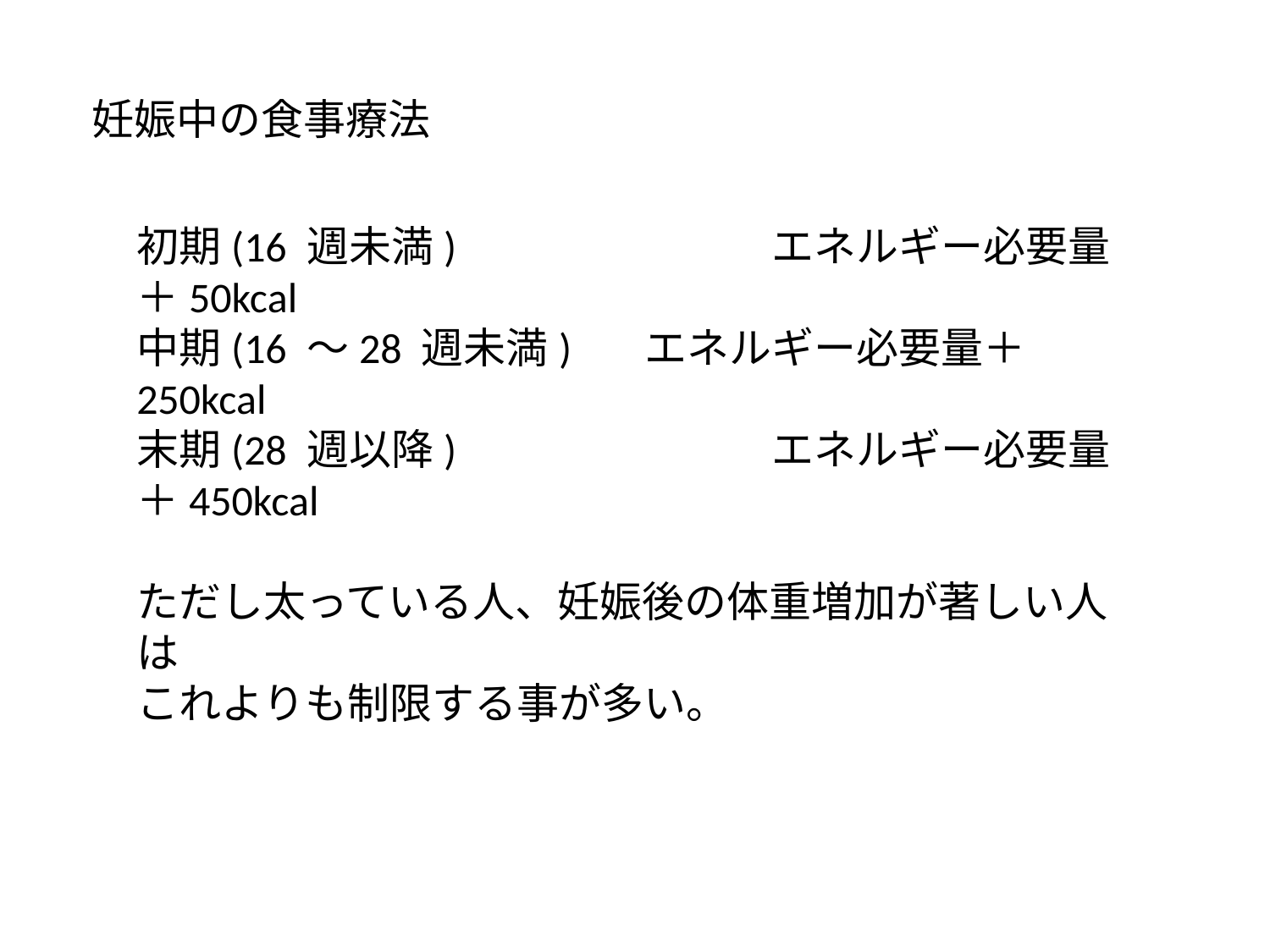

妊娠中の食事療法
初期(16 週未満)			エネルギー必要量＋50kcal
中期(16 〜28 週未満)	エネルギー必要量＋250kcal
末期(28 週以降)			エネルギー必要量＋450kcal

ただし太っている人、妊娠後の体重増加が著しい人は
これよりも制限する事が多い。